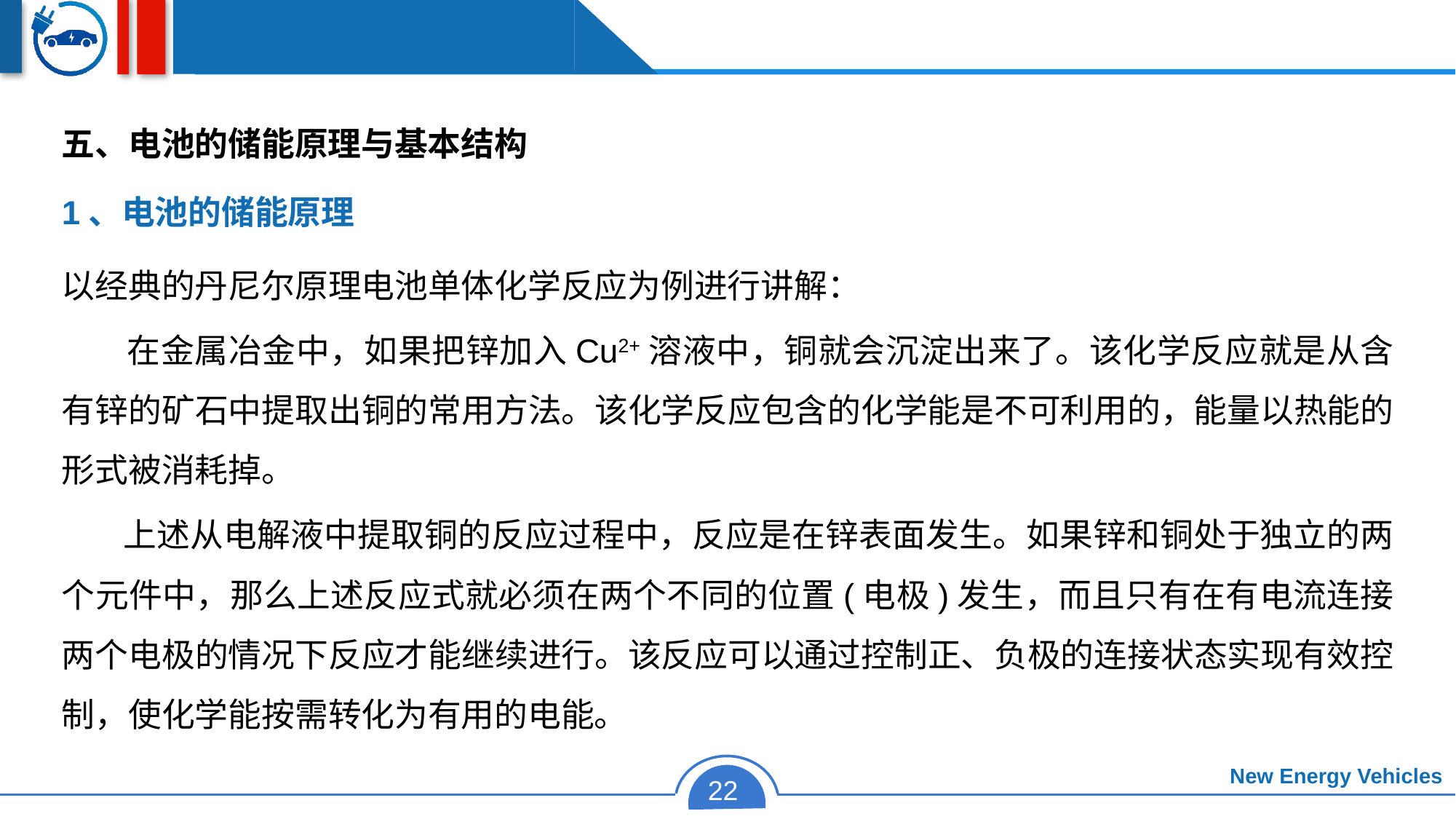

五、电池的储能原理与基本结构
1、电池的储能原理
以经典的丹尼尔原理电池单体化学反应为例进行讲解：
       在金属冶金中，如果把锌加入Cu2+溶液中，铜就会沉淀出来了。该化学反应就是从含有锌的矿石中提取出铜的常用方法。该化学反应包含的化学能是不可利用的，能量以热能的形式被消耗掉。
       上述从电解液中提取铜的反应过程中，反应是在锌表面发生。如果锌和铜处于独立的两个元件中，那么上述反应式就必须在两个不同的位置(电极)发生，而且只有在有电流连接两个电极的情况下反应才能继续进行。该反应可以通过控制正、负极的连接状态实现有效控制，使化学能按需转化为有用的电能。